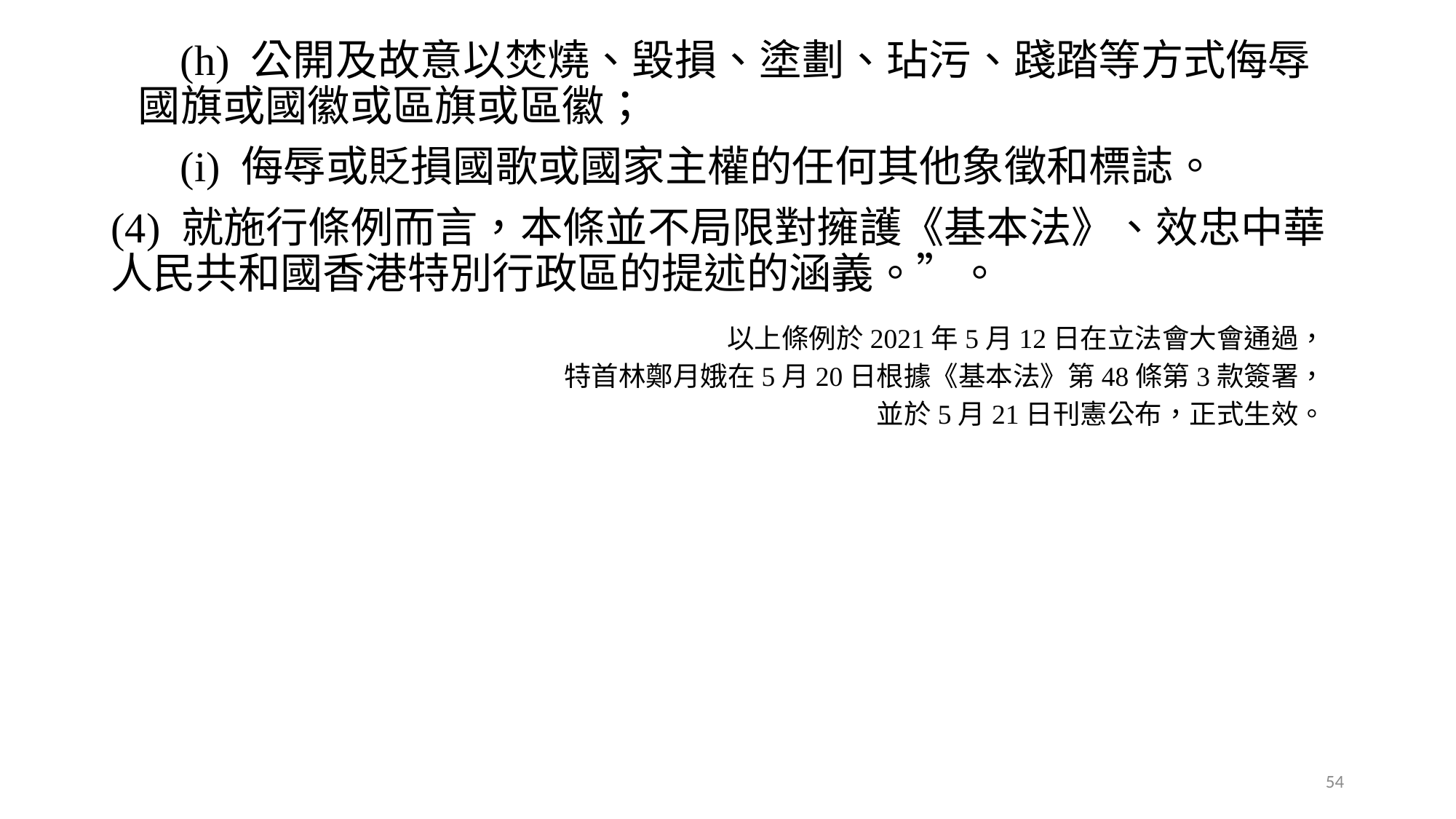

(h) 公開及故意以焚燒、毀損、塗劃、玷污、踐踏等方式侮辱國旗或國徽或區旗或區徽；
    (i) 侮辱或貶損國歌或國家主權的任何其他象徵和標誌。
(4) 就施行條例而言，本條並不局限對擁護《基本法》、效忠中華人民共和國香港特別行政區的提述的涵義。”。
以上條例於2021年5月12日在立法會大會通過，
特首林鄭月娥在5月20日根據《基本法》第48條第3款簽署，
並於5月21日刊憲公布，正式生效。

54